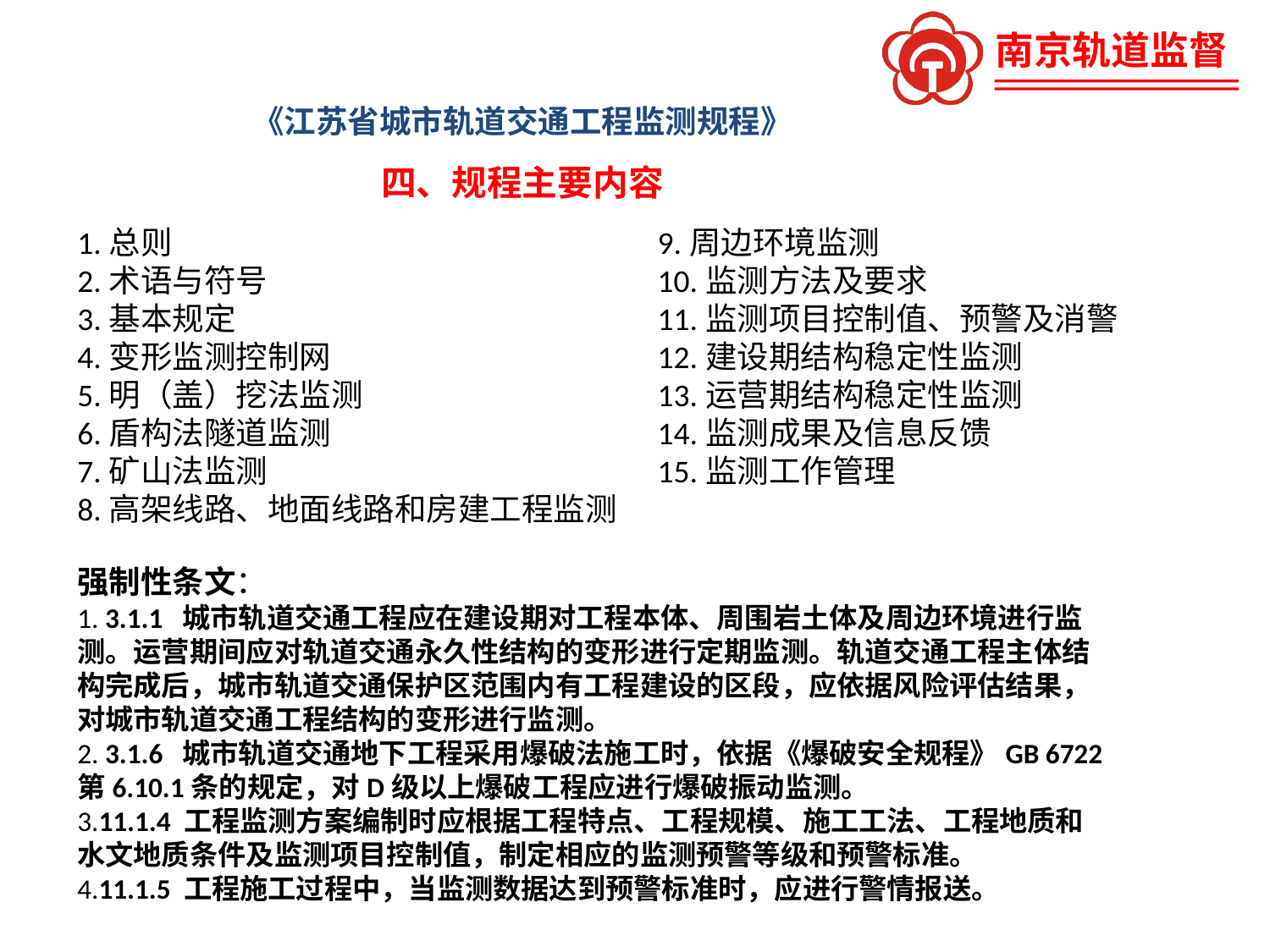

《江苏省城市轨道交通工程监测规程》
四、规程主要内容
1.总则
2.术语与符号
3.基本规定
4.变形监测控制网
5.明（盖）挖法监测
6.盾构法隧道监测
7.矿山法监测
8.高架线路、地面线路和房建工程监测

9.周边环境监测
10.监测方法及要求
11.监测项目控制值、预警及消警
12.建设期结构稳定性监测
13.运营期结构稳定性监测
14.监测成果及信息反馈
15.监测工作管理
强制性条文：
1. 3.1.1  城市轨道交通工程应在建设期对工程本体、周围岩土体及周边环境进行监测。运营期间应对轨道交通永久性结构的变形进行定期监测。轨道交通工程主体结构完成后，城市轨道交通保护区范围内有工程建设的区段，应依据风险评估结果，对城市轨道交通工程结构的变形进行监测。
2. 3.1.6  城市轨道交通地下工程采用爆破法施工时，依据《爆破安全规程》GB 6722第6.10.1条的规定，对D级以上爆破工程应进行爆破振动监测。
3.11.1.4 工程监测方案编制时应根据工程特点、工程规模、施工工法、工程地质和水文地质条件及监测项目控制值，制定相应的监测预警等级和预警标准。
4.11.1.5 工程施工过程中，当监测数据达到预警标准时，应进行警情报送。